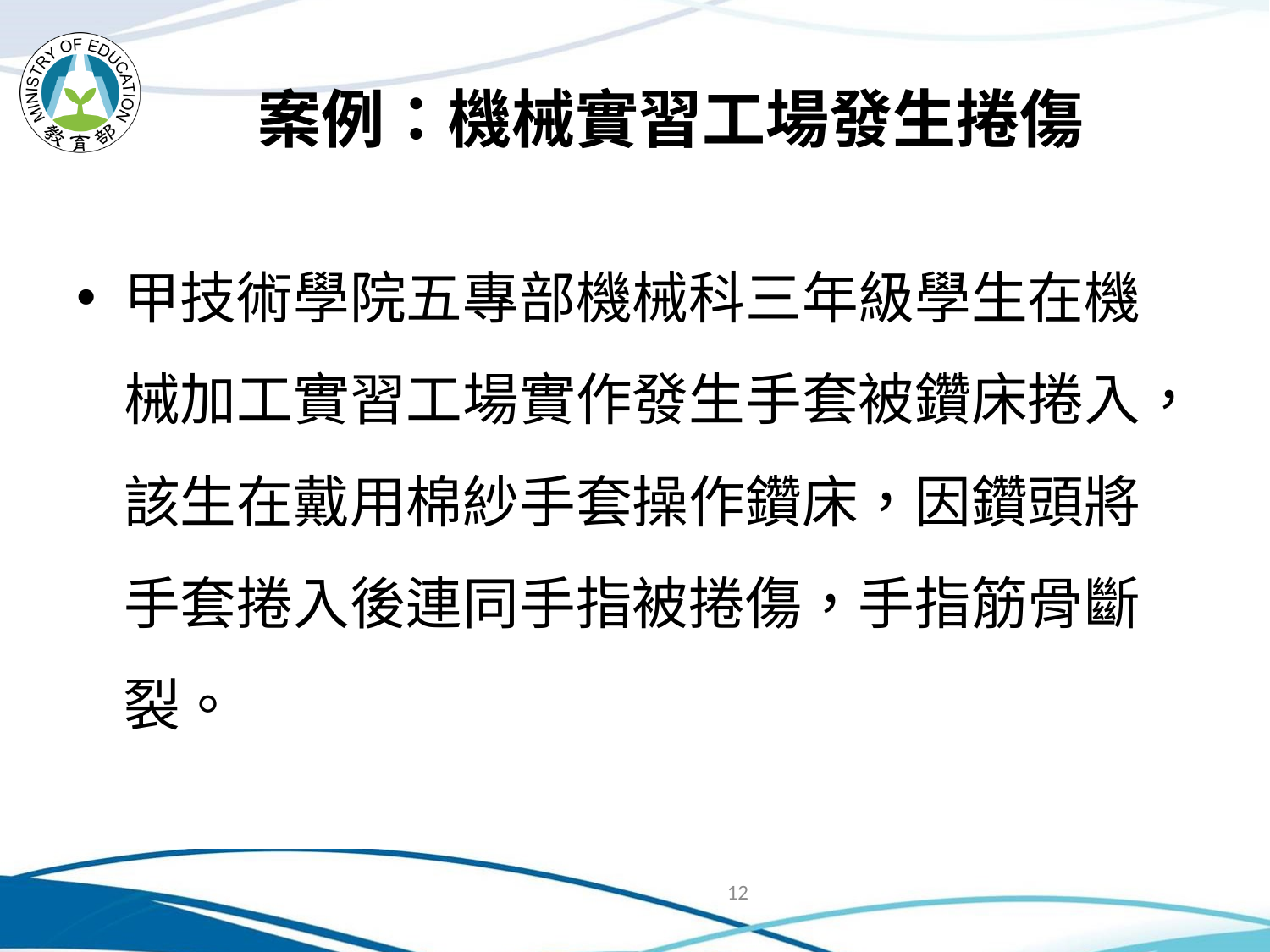

# 案例：機械實習工場發生捲傷
甲技術學院五專部機械科三年級學生在機械加工實習工場實作發生手套被鑽床捲入，該生在戴用棉紗手套操作鑽床，因鑽頭將手套捲入後連同手指被捲傷，手指筋骨斷裂。
12